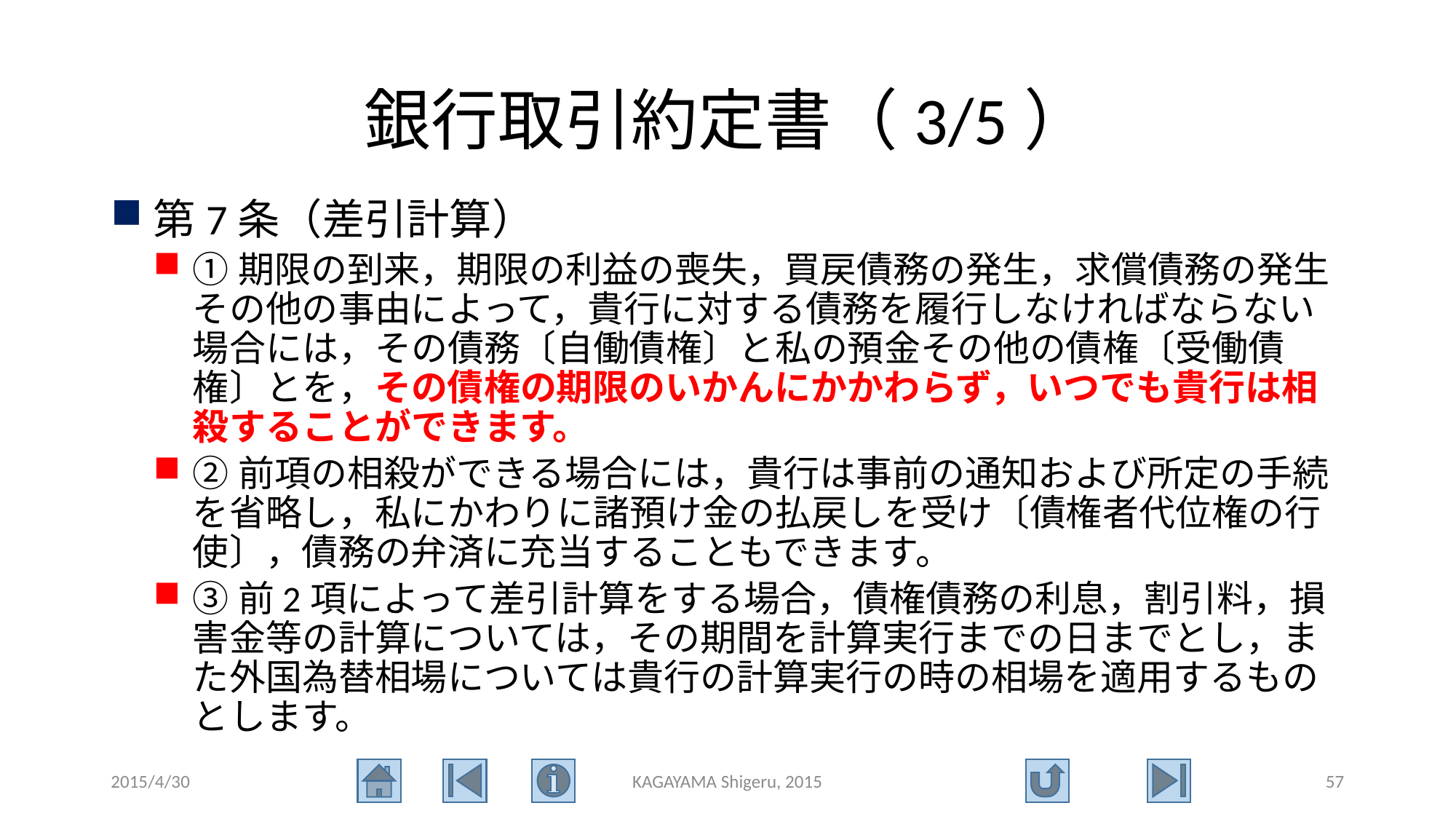

# 銀行取引約定書（3/5）
第7条（差引計算）
①期限の到来，期限の利益の喪失，買戻債務の発生，求償債務の発生その他の事由によって，貴行に対する債務を履行しなければならない場合には，その債務〔自働債権〕と私の預金その他の債権〔受働債権〕とを，その債権の期限のいかんにかかわらず，いつでも貴行は相殺することができます。
②前項の相殺ができる場合には，貴行は事前の通知および所定の手続を省略し，私にかわりに諸預け金の払戻しを受け〔債権者代位権の行使〕，債務の弁済に充当することもできます。
③前2項によって差引計算をする場合，債権債務の利息，割引料，損害金等の計算については，その期間を計算実行までの日までとし，また外国為替相場については貴行の計算実行の時の相場を適用するものとします。
2015/4/30
KAGAYAMA Shigeru, 2015
57